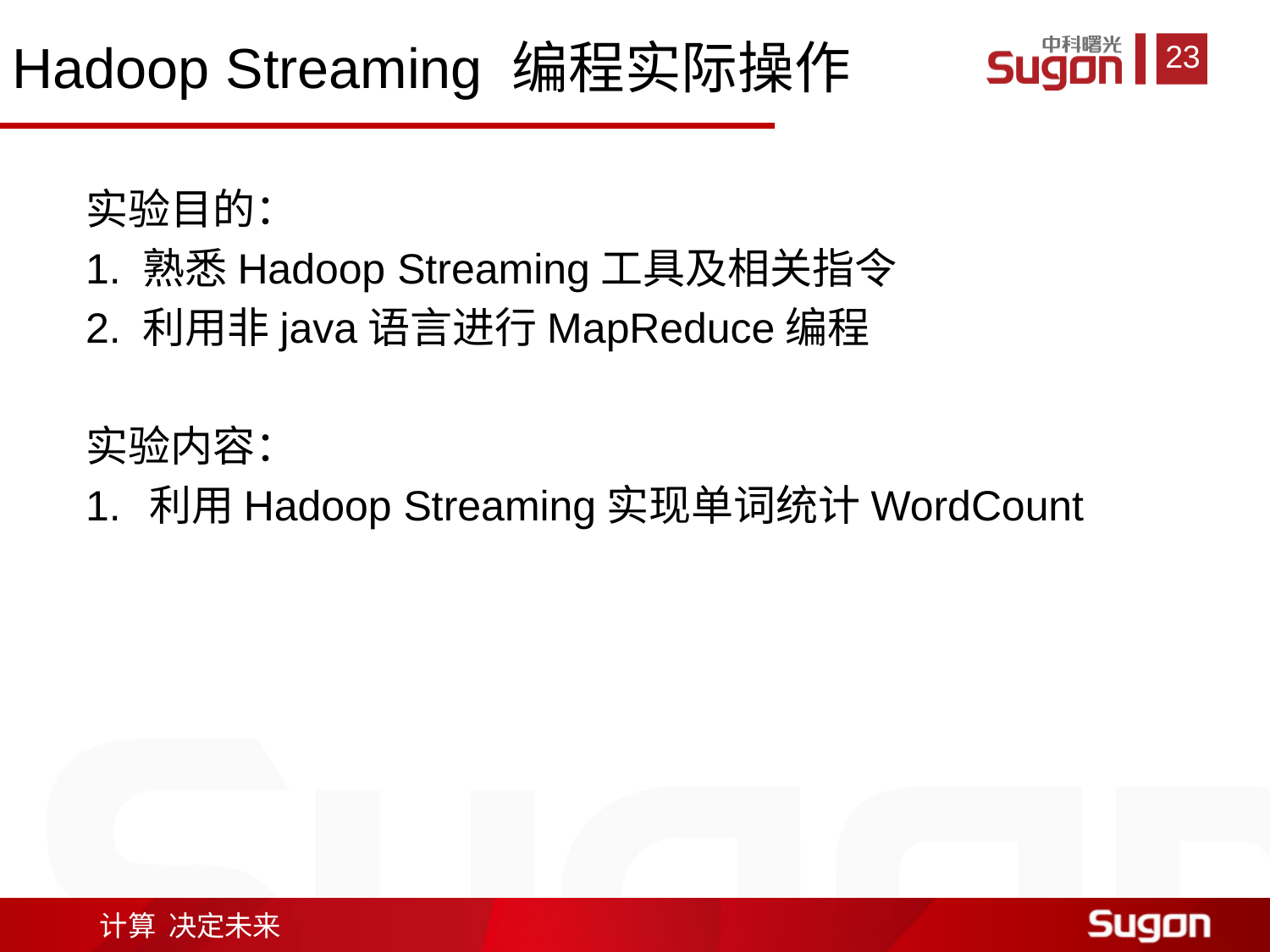

Hadoop Streaming 编程实际操作
实验目的：
1. 熟悉Hadoop Streaming工具及相关指令
2. 利用非java语言进行MapReduce编程

实验内容：
利用Hadoop Streaming实现单词统计WordCount